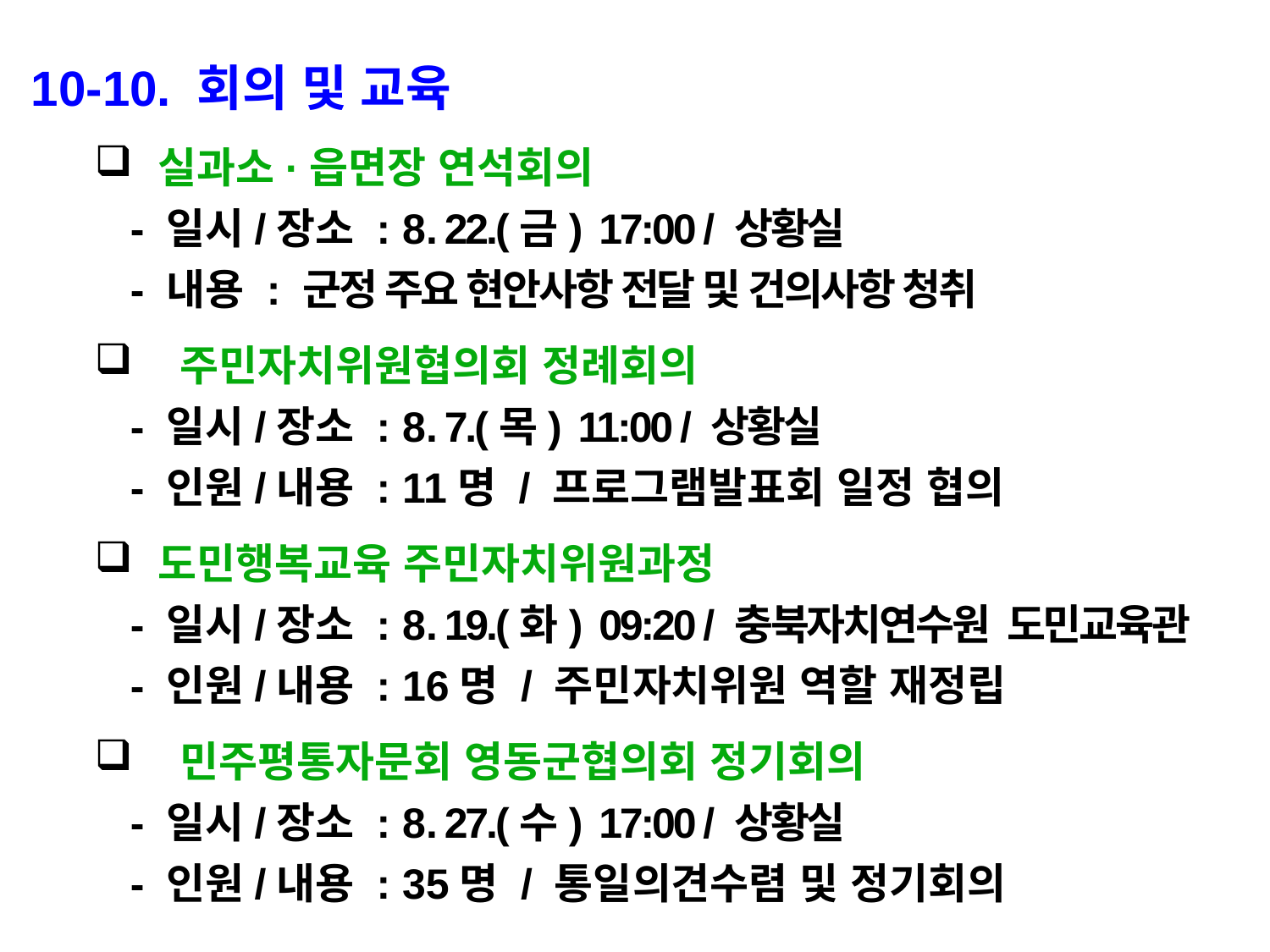

10-10. 회의 및 교육

실과소·읍면장 연석회의
   - 일시/장소 : 8. 22.(금)  17:00 / 상황실
   - 내용 : 군정 주요 현안사항 전달 및 건의사항 청취

 주민자치위원협의회 정례회의
   - 일시/장소 : 8. 7.(목)  11:00 / 상황실
   - 인원/내용 : 11명 / 프로그램발표회 일정 협의

도민행복교육 주민자치위원과정
   - 일시/장소 : 8. 19.(화)  09:20 / 충북자치연수원  도민교육관
   - 인원/내용 : 16명 / 주민자치위원 역할 재정립

 민주평통자문회 영동군협의회 정기회의
   - 일시/장소 : 8. 27.(수)  17:00 / 상황실
   - 인원/내용 : 35명 / 통일의견수렴 및 정기회의